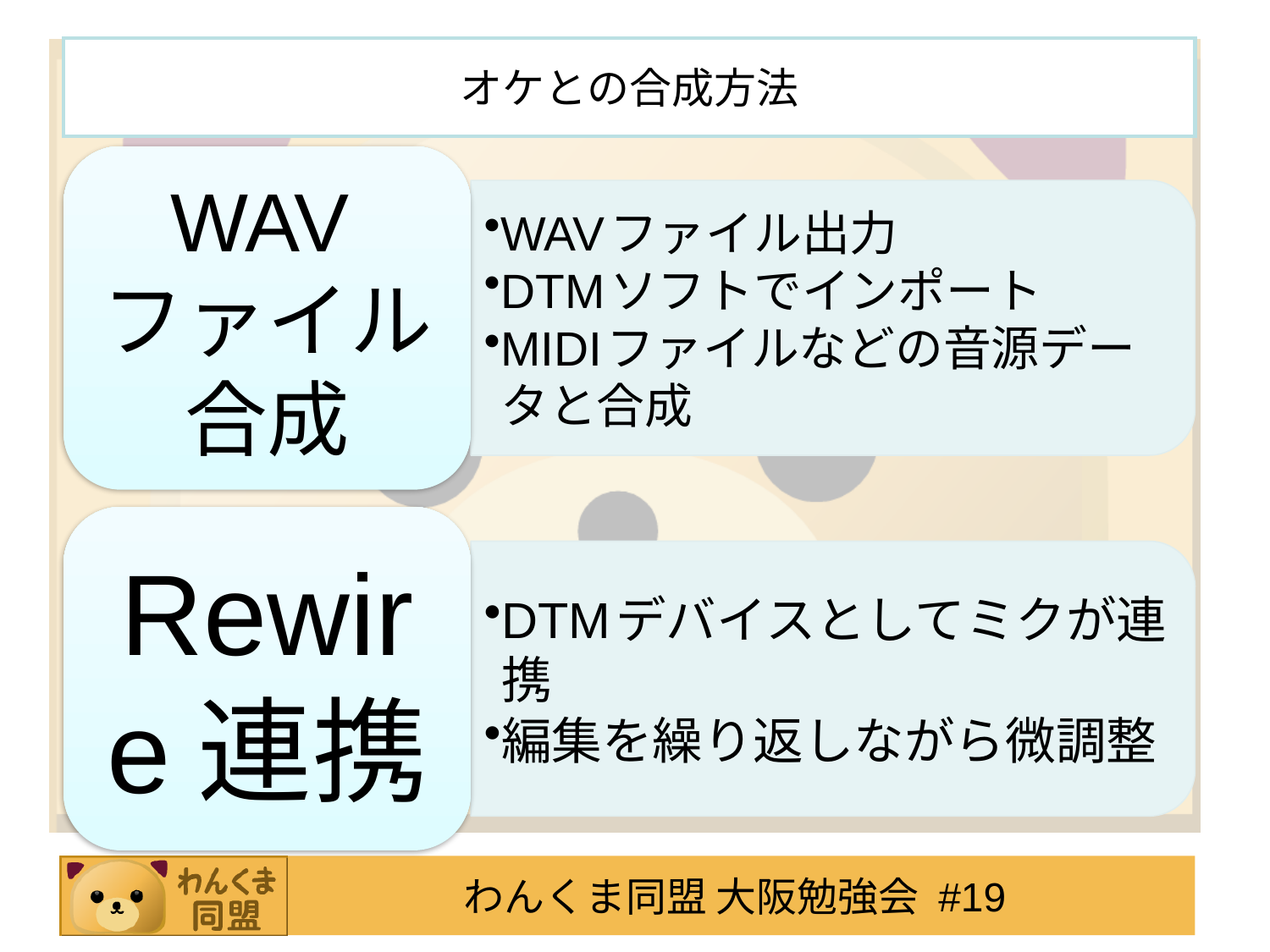

# オケとの合成方法
WAVファイル出力
DTMソフトでインポート
MIDIファイルなどの音源データと合成
編集を繰り返しながら微調整